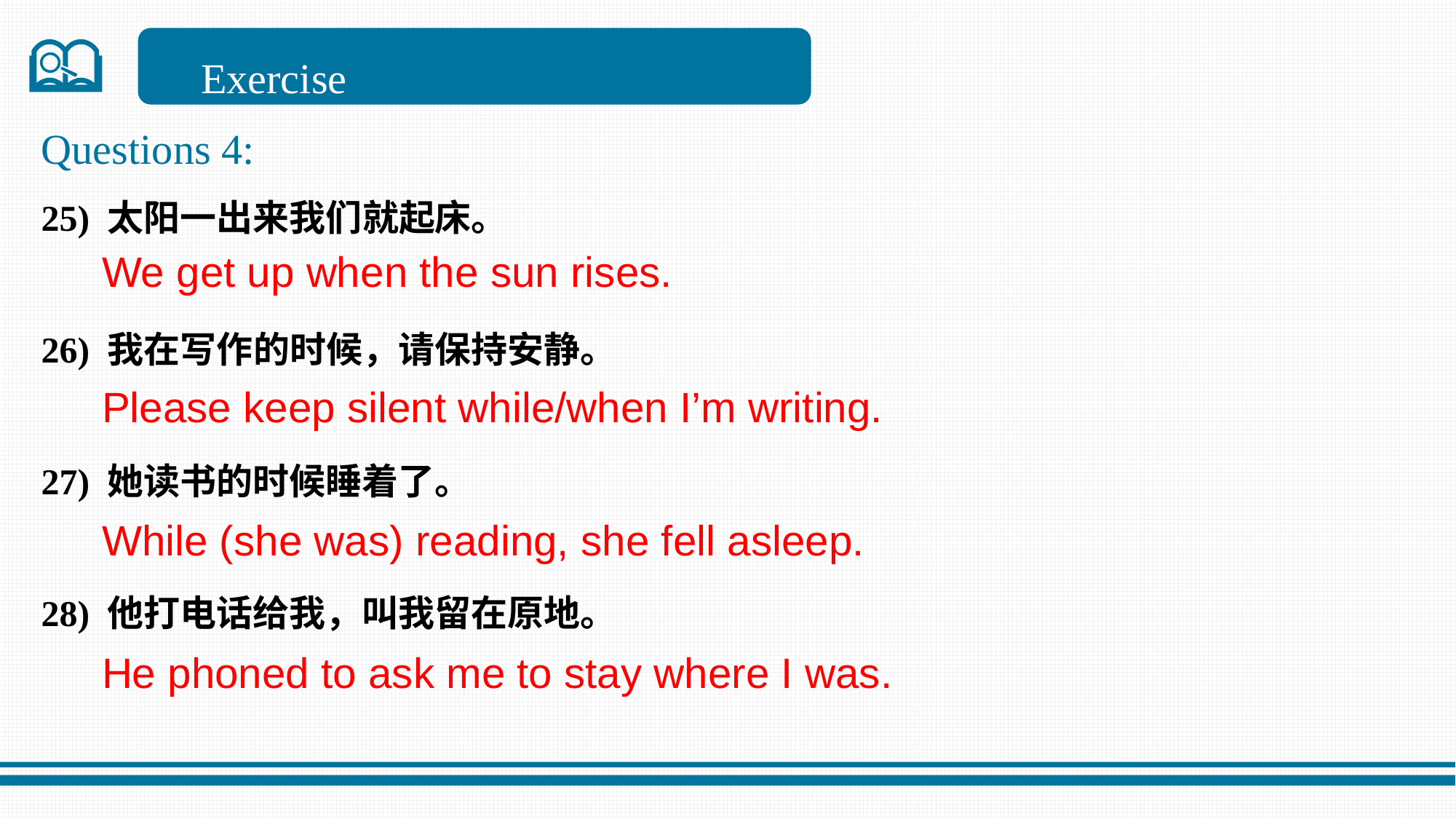

Exercise
Questions 4:
25) 太阳一出来我们就起床。

26) 我在写作的时候，请保持安静。

27) 她读书的时候睡着了。

28) 他打电话给我，叫我留在原地。
We get up when the sun rises.
Please keep silent while/when I’m writing.
While (she was) reading, she fell asleep.
He phoned to ask me to stay where I was.